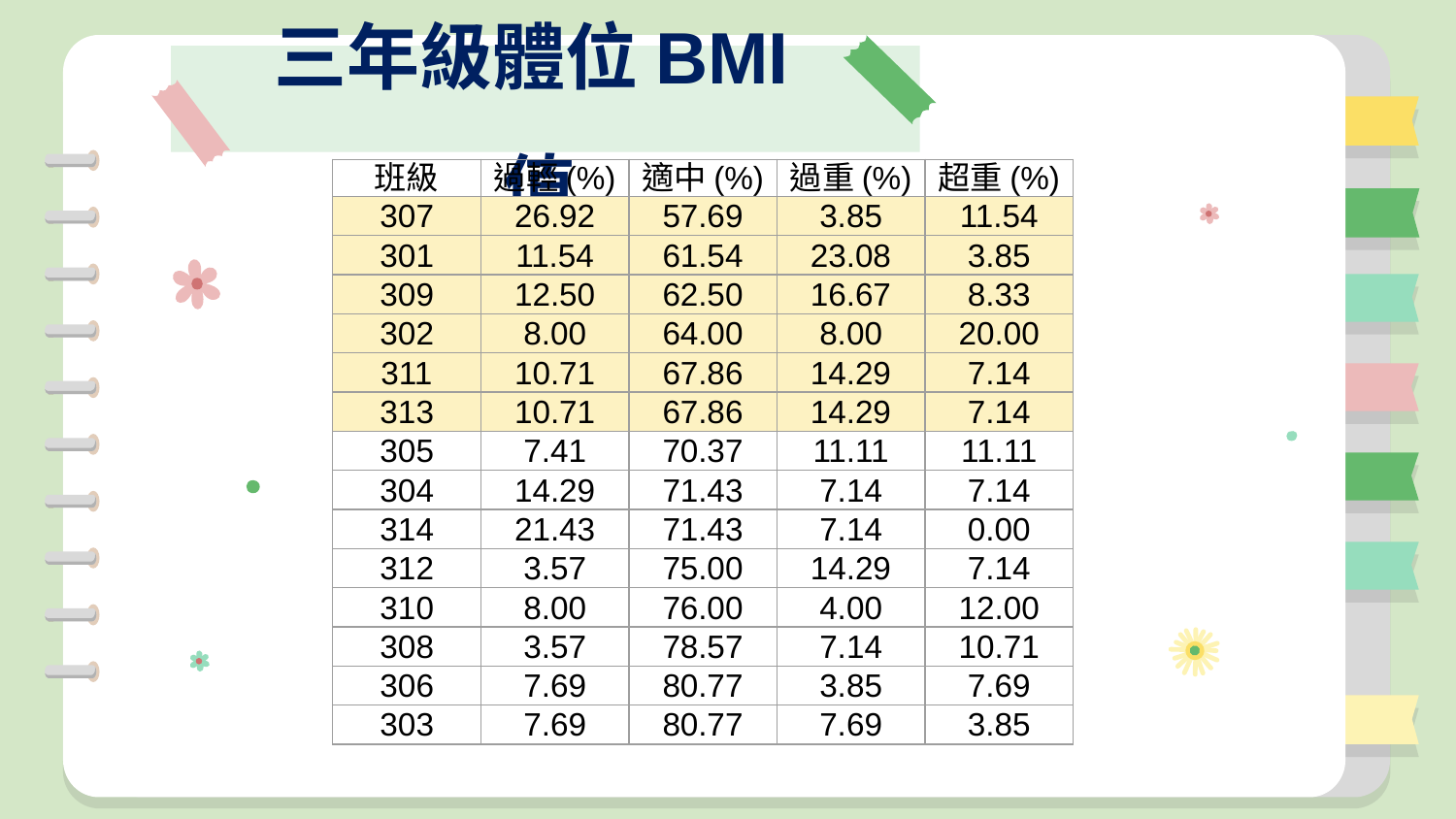

# 三年級體位BMI值

| 班級 | 過輕(%) | 適中(%) | 過重(%) | 超重(%) |
| --- | --- | --- | --- | --- |
| 307 | 26.92 | 57.69 | 3.85 | 11.54 |
| 301 | 11.54 | 61.54 | 23.08 | 3.85 |
| 309 | 12.50 | 62.50 | 16.67 | 8.33 |
| 302 | 8.00 | 64.00 | 8.00 | 20.00 |
| 311 | 10.71 | 67.86 | 14.29 | 7.14 |
| 313 | 10.71 | 67.86 | 14.29 | 7.14 |
| 305 | 7.41 | 70.37 | 11.11 | 11.11 |
| 304 | 14.29 | 71.43 | 7.14 | 7.14 |
| 314 | 21.43 | 71.43 | 7.14 | 0.00 |
| 312 | 3.57 | 75.00 | 14.29 | 7.14 |
| 310 | 8.00 | 76.00 | 4.00 | 12.00 |
| 308 | 3.57 | 78.57 | 7.14 | 10.71 |
| 306 | 7.69 | 80.77 | 3.85 | 7.69 |
| 303 | 7.69 | 80.77 | 7.69 | 3.85 |